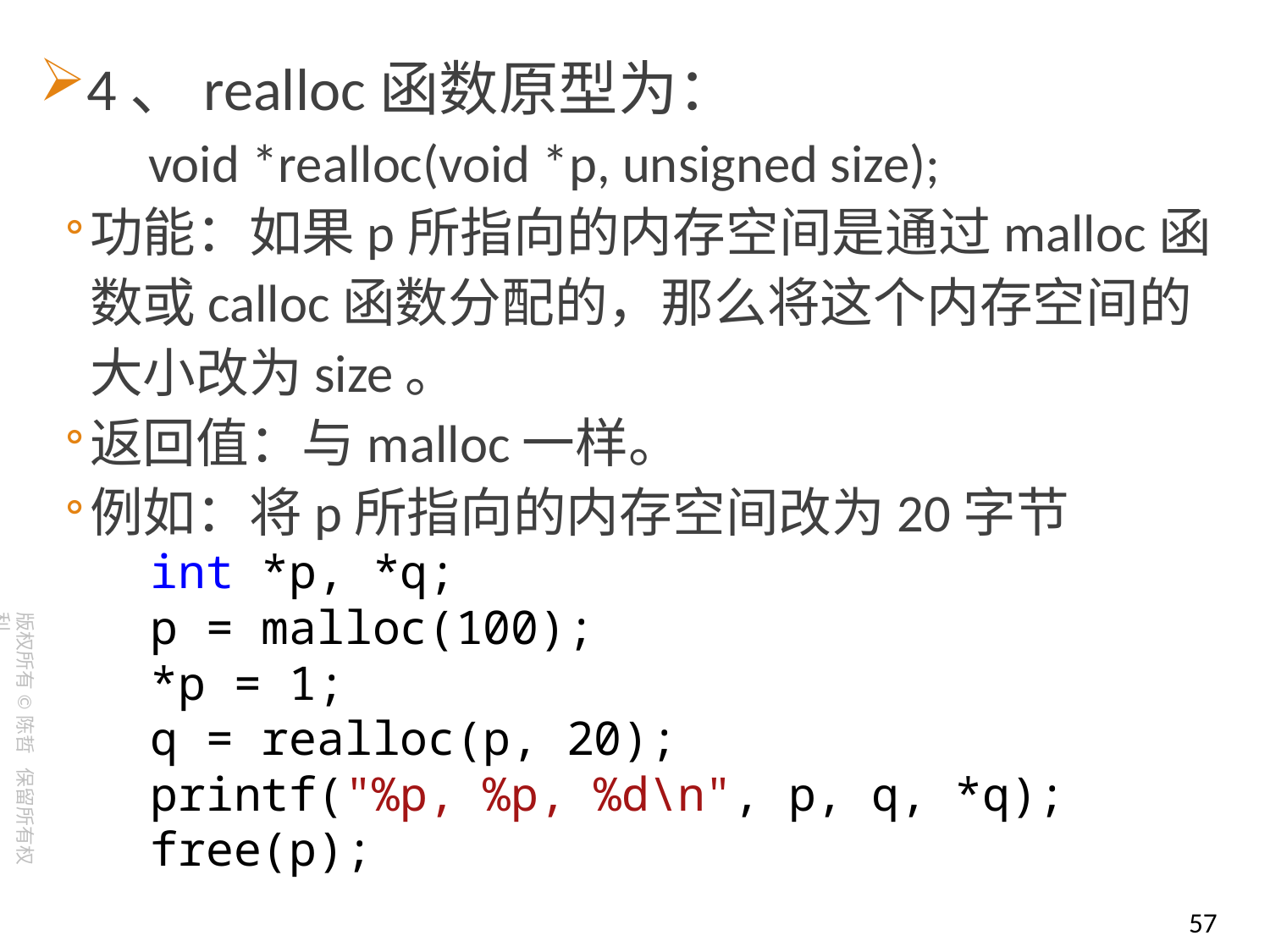

4、realloc函数原型为：
         void *realloc(void *p, unsigned size);
功能：如果p所指向的内存空间是通过malloc函数或calloc函数分配的，那么将这个内存空间的大小改为size。
返回值：与malloc一样。
例如：将p所指向的内存空间改为20字节
    int *p, *q;
    p = malloc(100);
    *p = 1;
    q = realloc(p, 20);
    printf("%p, %p, %d\n", p, q, *q);
    free(p);
57